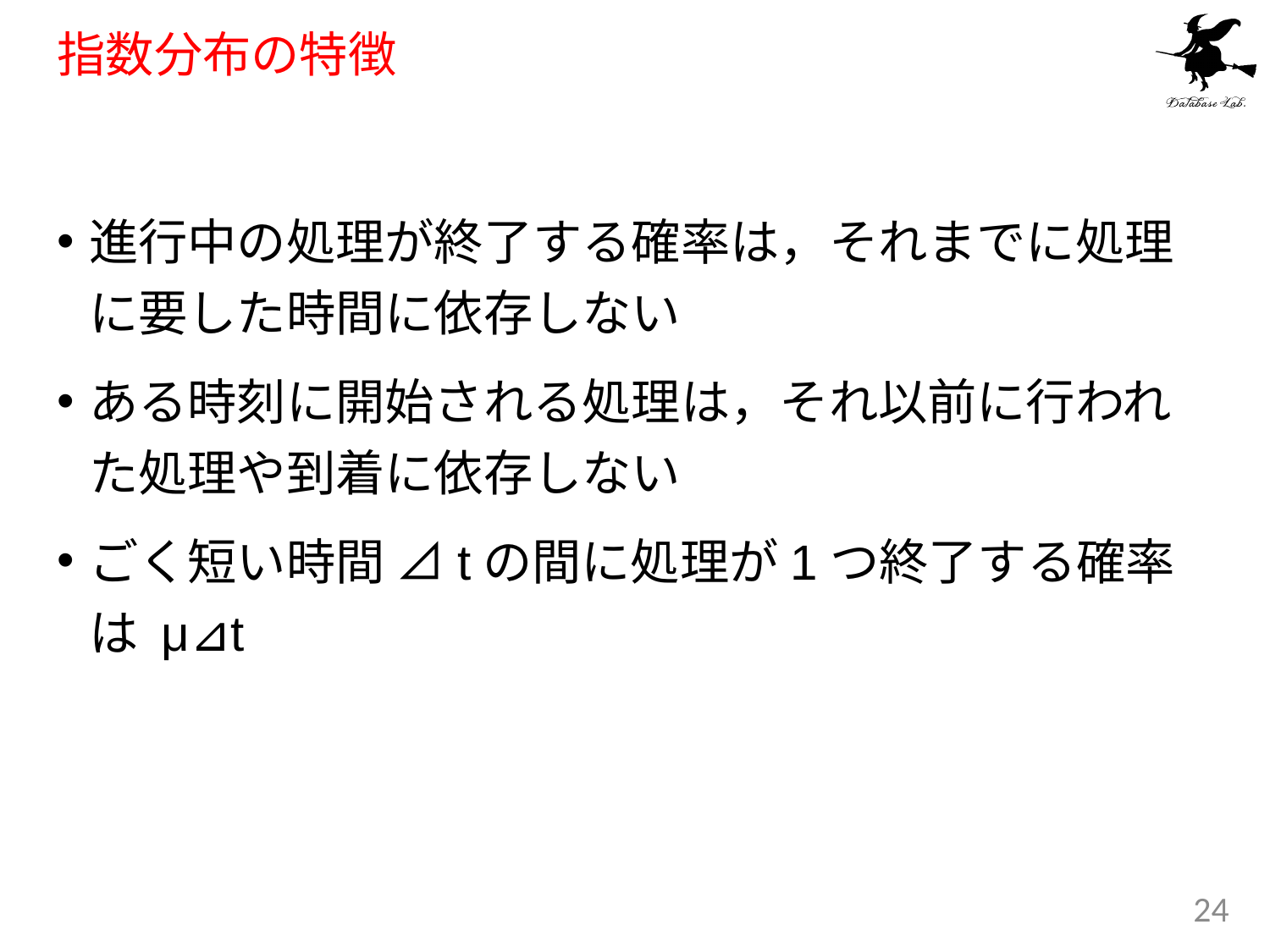

# 指数分布の特徴
進行中の処理が終了する確率は，それまでに処理に要した時間に依存しない
ある時刻に開始される処理は，それ以前に行われた処理や到着に依存しない
ごく短い時間 ⊿tの間に処理が1つ終了する確率は μ⊿t

24